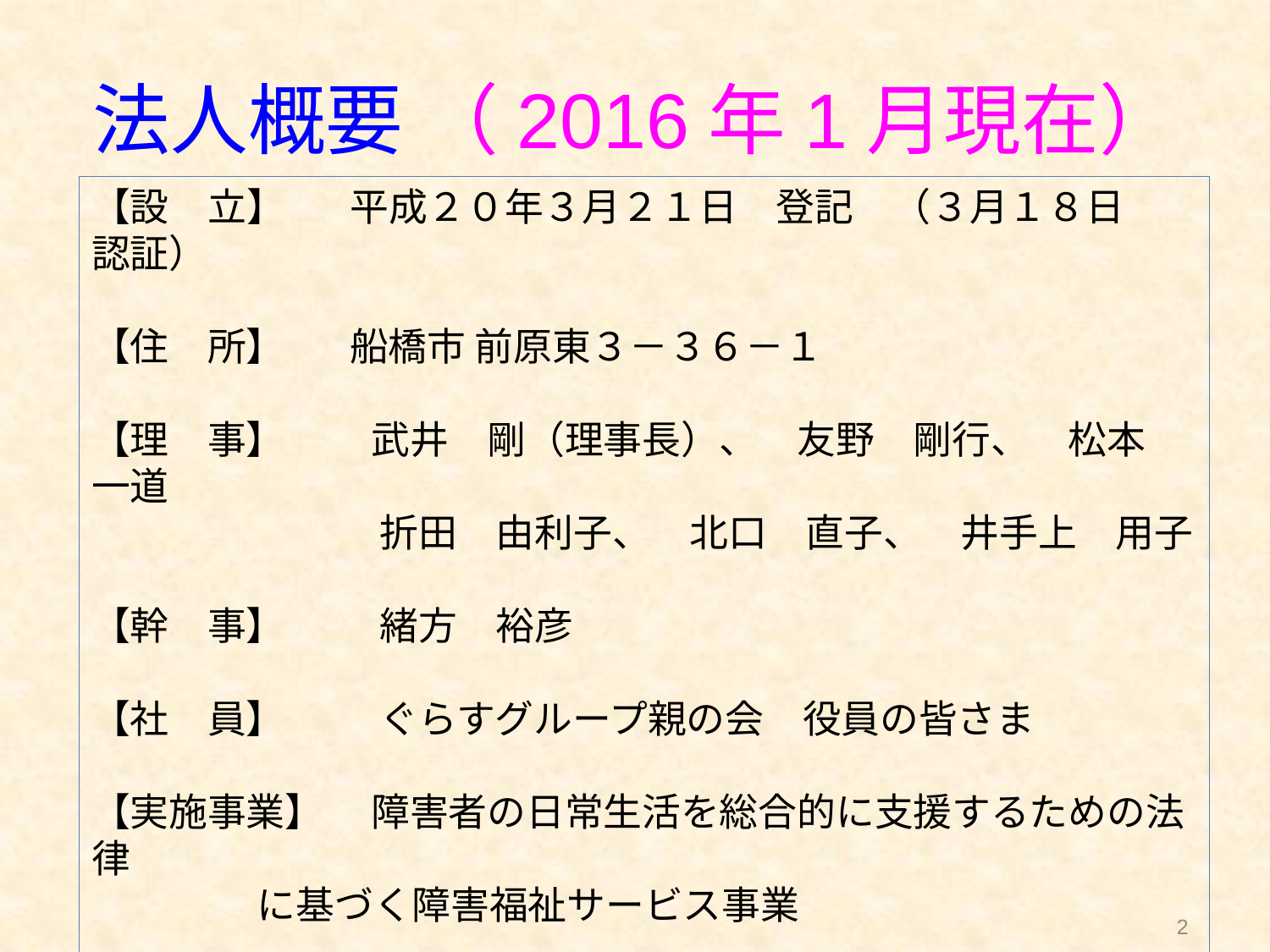

# 法人概要 （2016年1月現在）
【設　立】 　  平成２０年３月２１日　登記　（３月１８日　認証）

【住　所】 　  船橋市 前原東３－３６－１

【理　事】　　 武井　剛（理事長）、　友野　剛行、　松本　一道
　　　　　　　  折田　由利子、　北口　直子、　井手上　用子

【幹　事】　　  緒方　裕彦

【社　員】　　  ぐらすグループ親の会　役員の皆さま

【実施事業】　 障害者の日常生活を総合的に支援するための法律
                  に基づく障害福祉サービス事業

【職員数】　   １６名 （常勤１２名、パート４名）　※船橋１０、習志野６
2